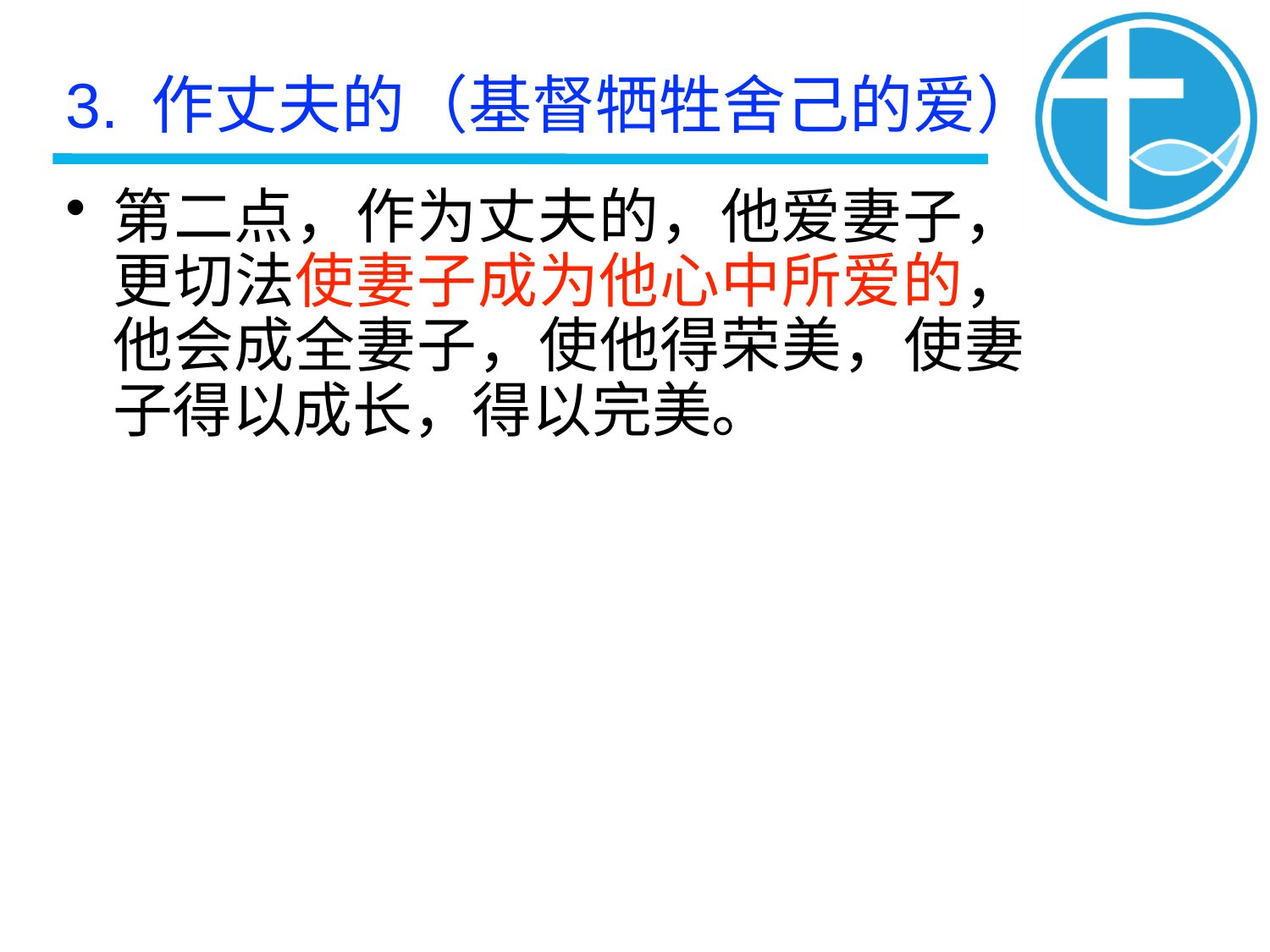

3. 作丈夫的（基督牺牲舍己的爱）
第二点，作为丈夫的，他爱妻子，更切法使妻子成为他心中所爱的，他会成全妻子，使他得荣美，使妻子得以成长，得以完美。